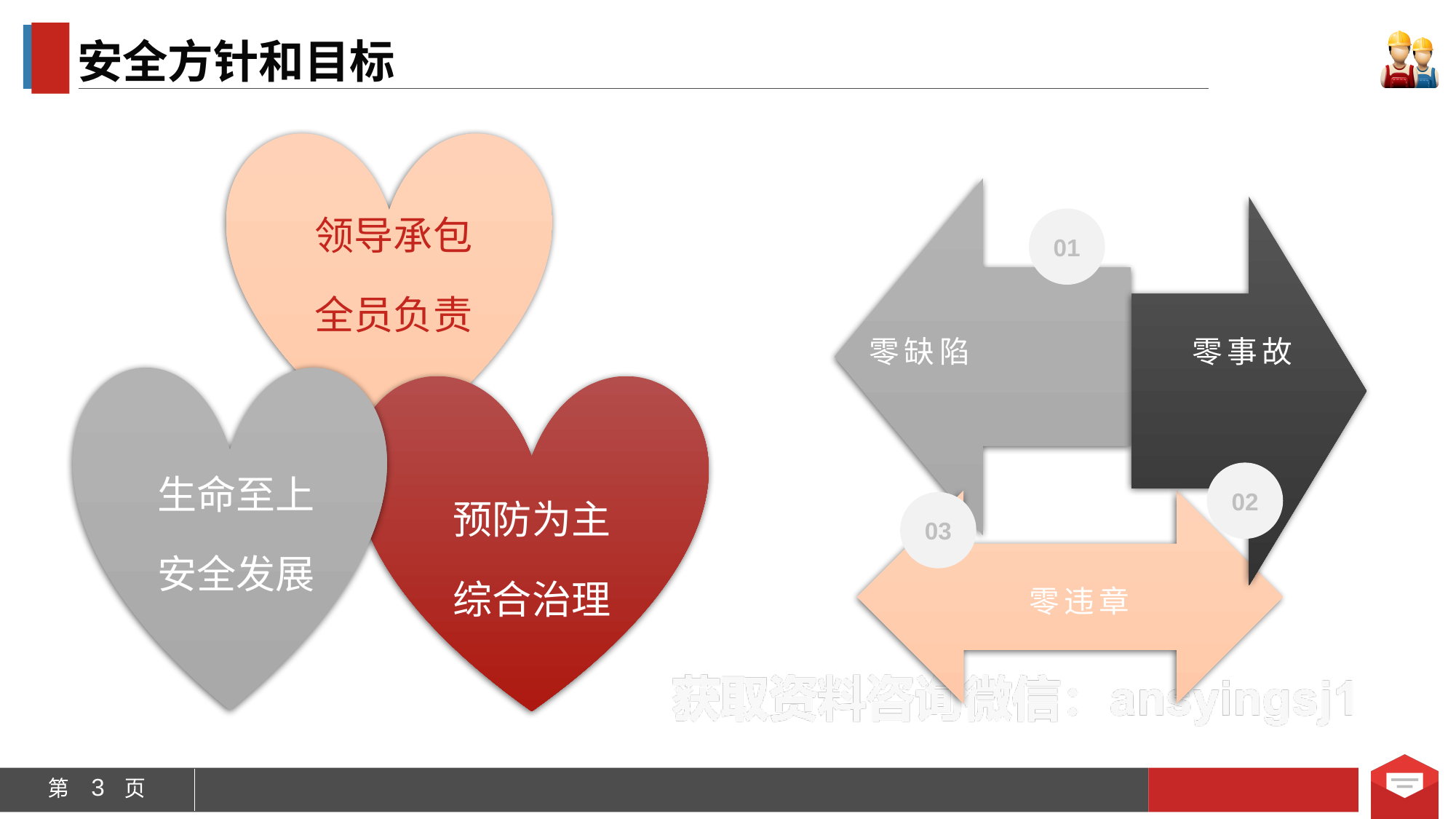

安全方针和目标

领导承包
全员负责

01
零事故
零缺陷

生命至上
安全发展
预防为主
综合治理
02

03
零违章